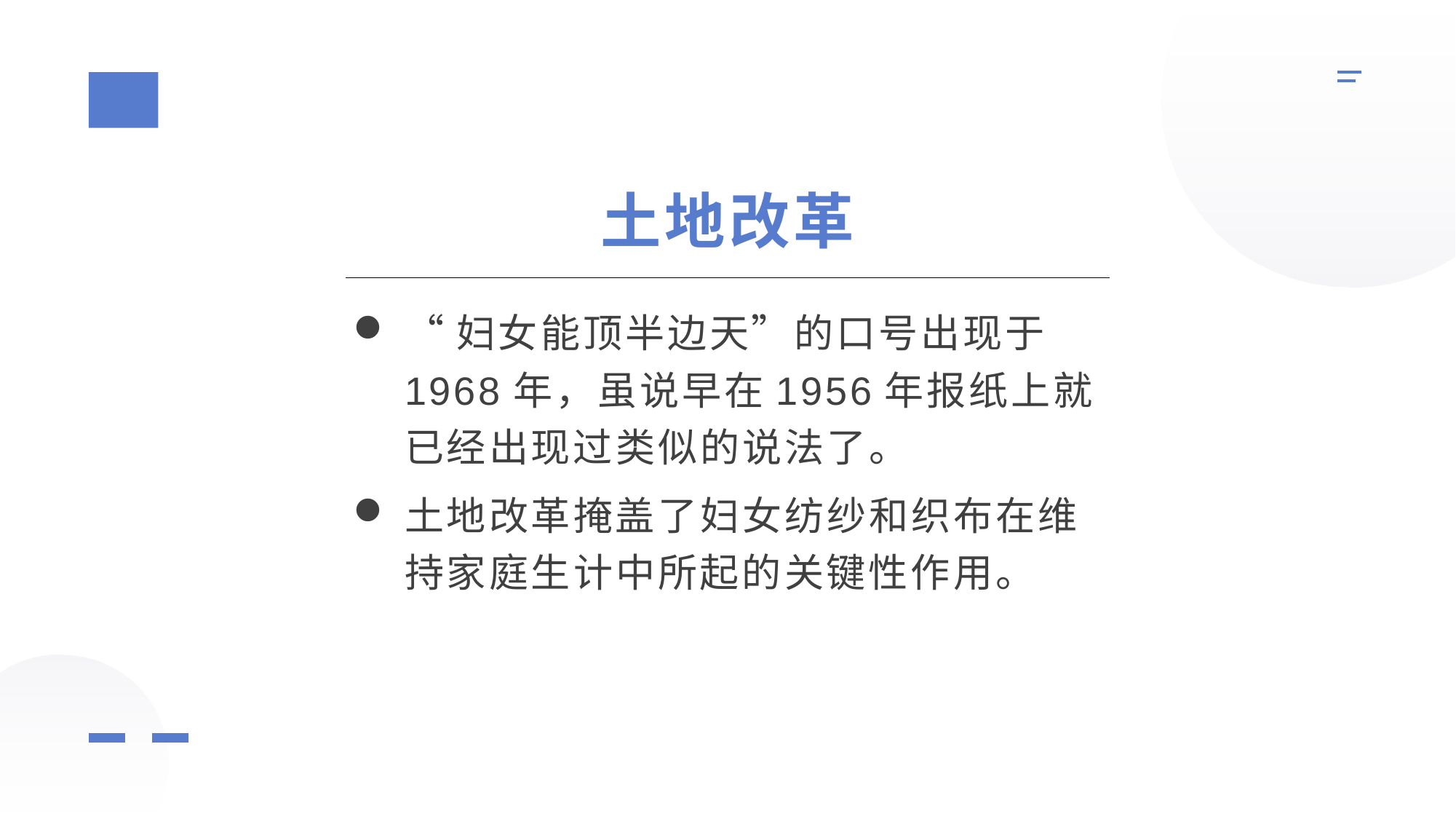

土地改革
“妇女能顶半边天”的口号出现于1968年，虽说早在1956年报纸上就已经出现过类似的说法了。
土地改革掩盖了妇女纺纱和织布在维持家庭生计中所起的关键性作用。